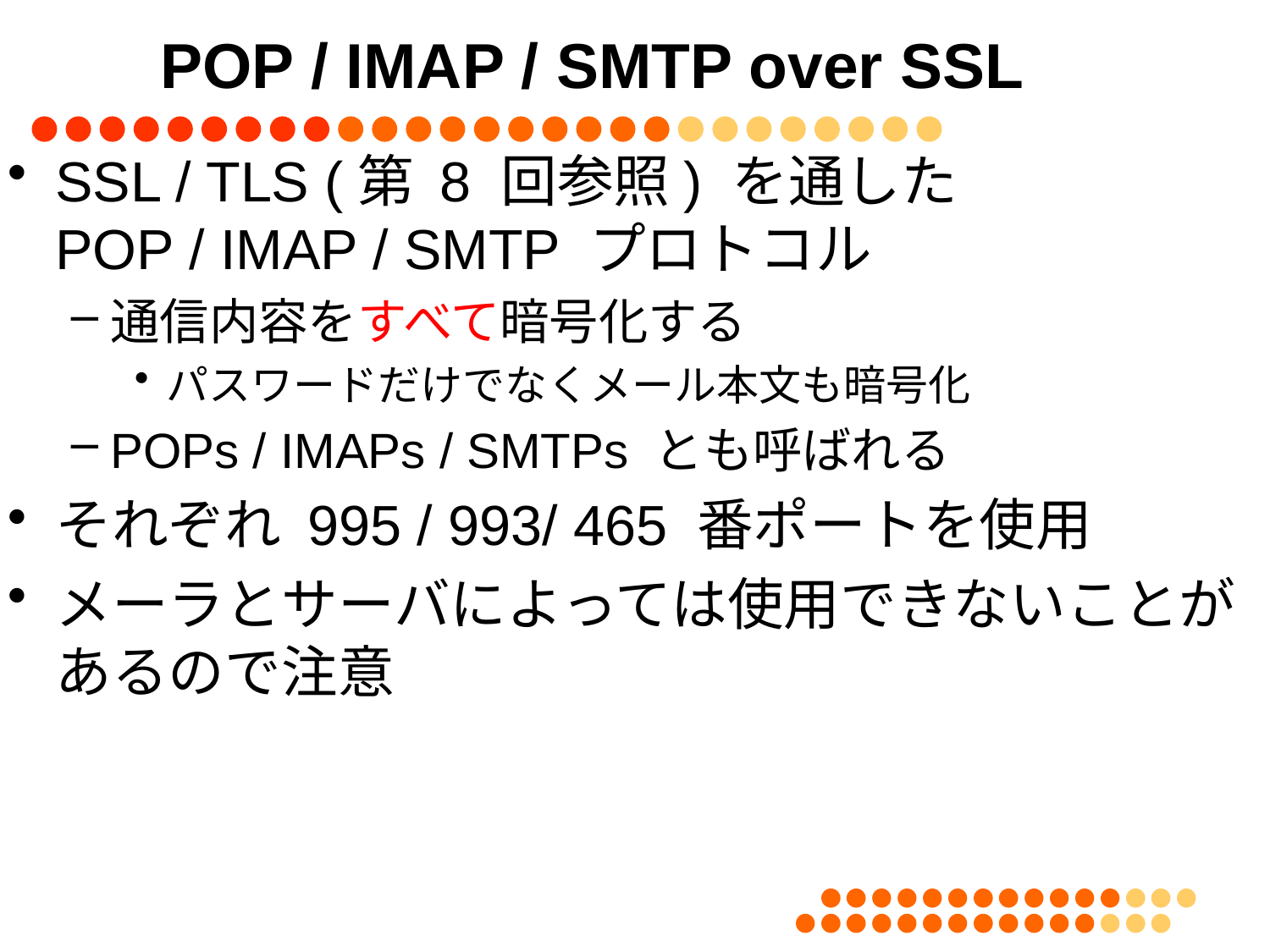

# POP / IMAP / SMTP over SSL
SSL / TLS (第 8 回参照) を通した
POP / IMAP / SMTP プロトコル
通信内容をすべて暗号化する
パスワードだけでなくメール本文も暗号化
POPs / IMAPs / SMTPs とも呼ばれる
それぞれ 995 / 993/ 465 番ポートを使用
メーラとサーバによっては使用できないことがあるので注意